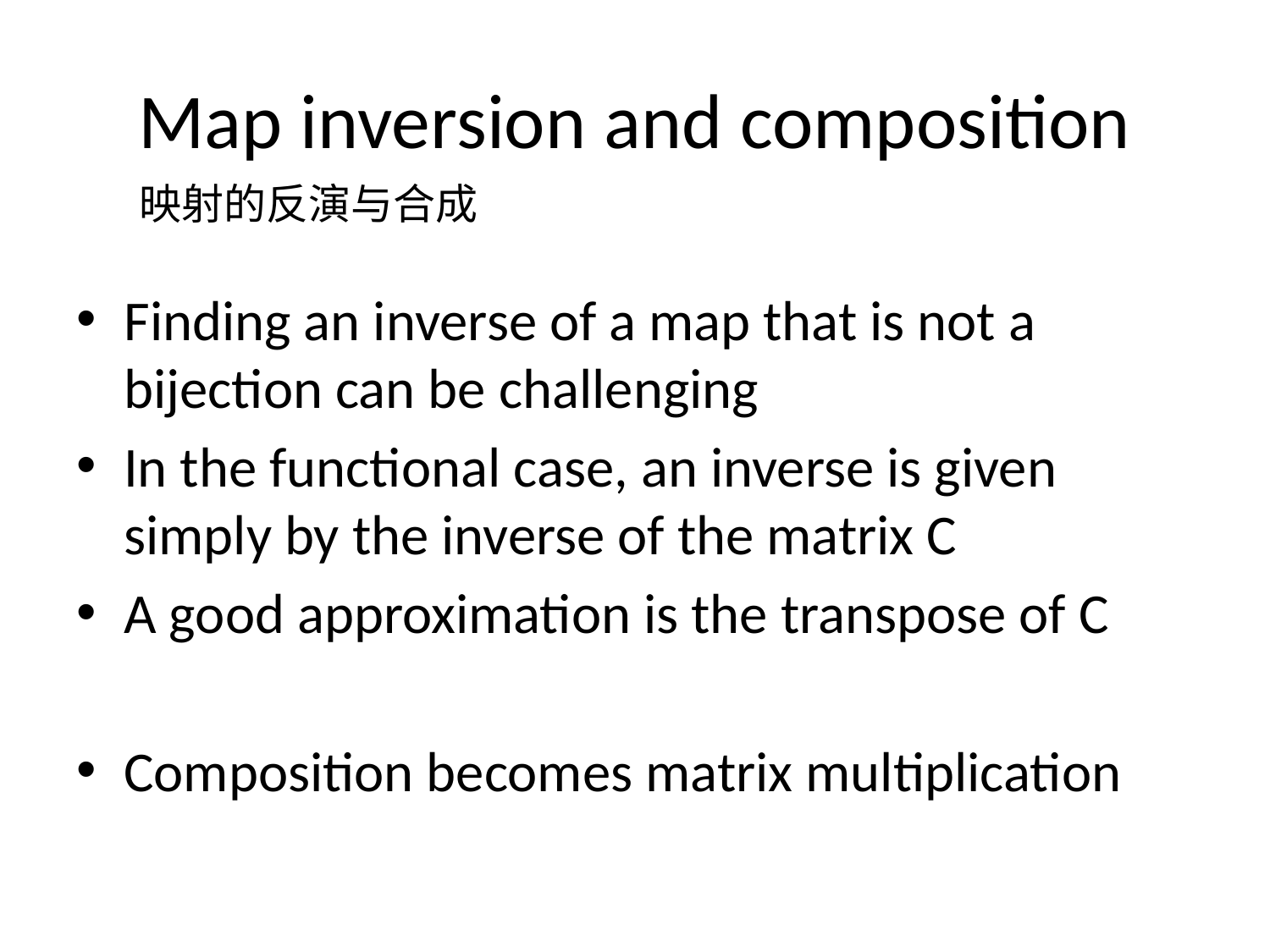

# Map inversion and composition
映射的反演与合成
Finding an inverse of a map that is not a bijection can be challenging
In the functional case, an inverse is given simply by the inverse of the matrix C
A good approximation is the transpose of C

Composition becomes matrix multiplication